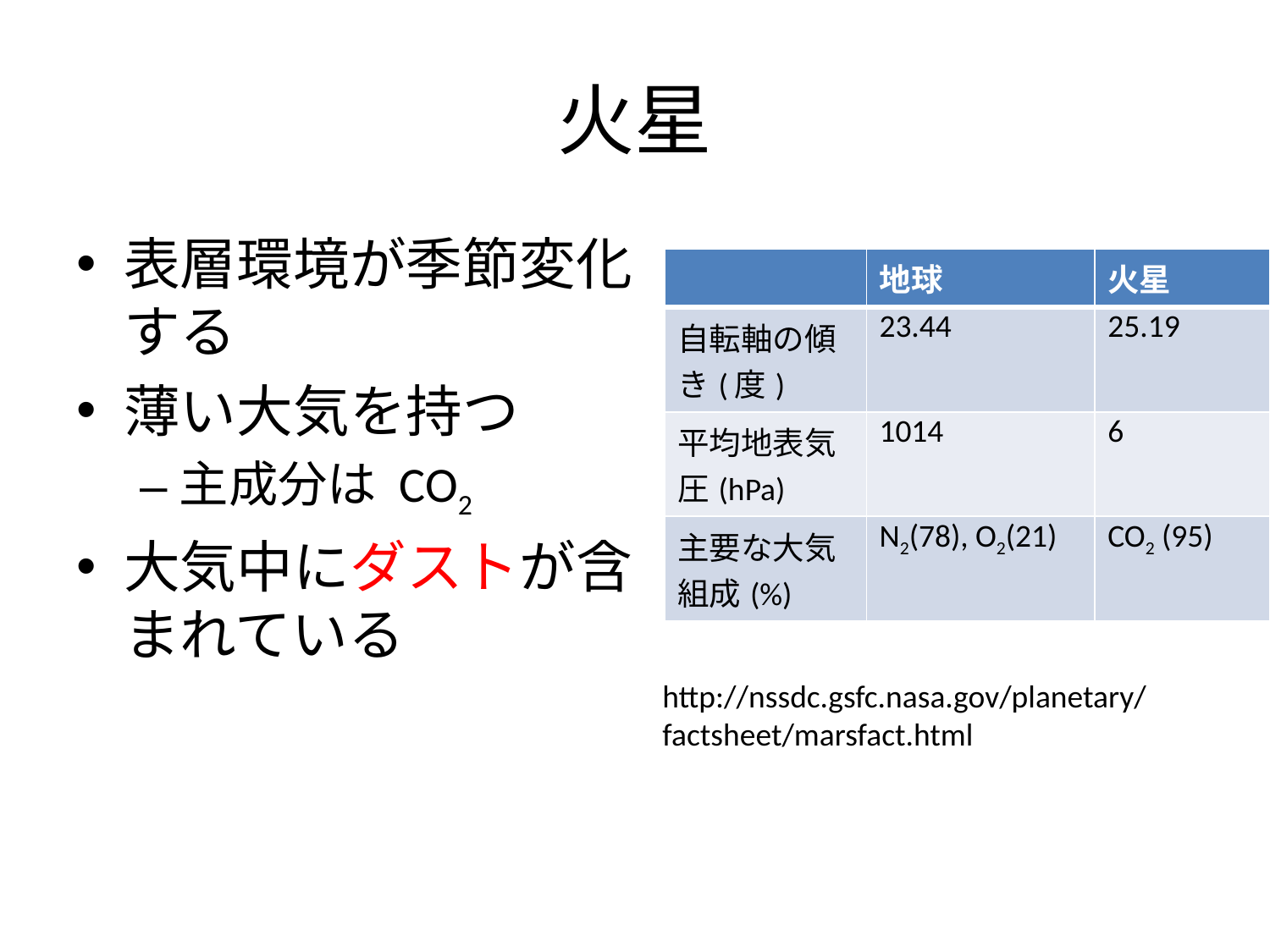

# 火星
表層環境が季節変化する
薄い大気を持つ
主成分は CO2
大気中にダストが含まれている

|  | 地球 | 火星 |
| --- | --- | --- |
| 自転軸の傾き(度) | 23.44 | 25.19 |
| 平均地表気圧(hPa) | 1014 | 6 |
| 主要な大気組成(%) | N2(78), O2(21) | CO2 (95) |
http://nssdc.gsfc.nasa.gov/planetary/factsheet/marsfact.html